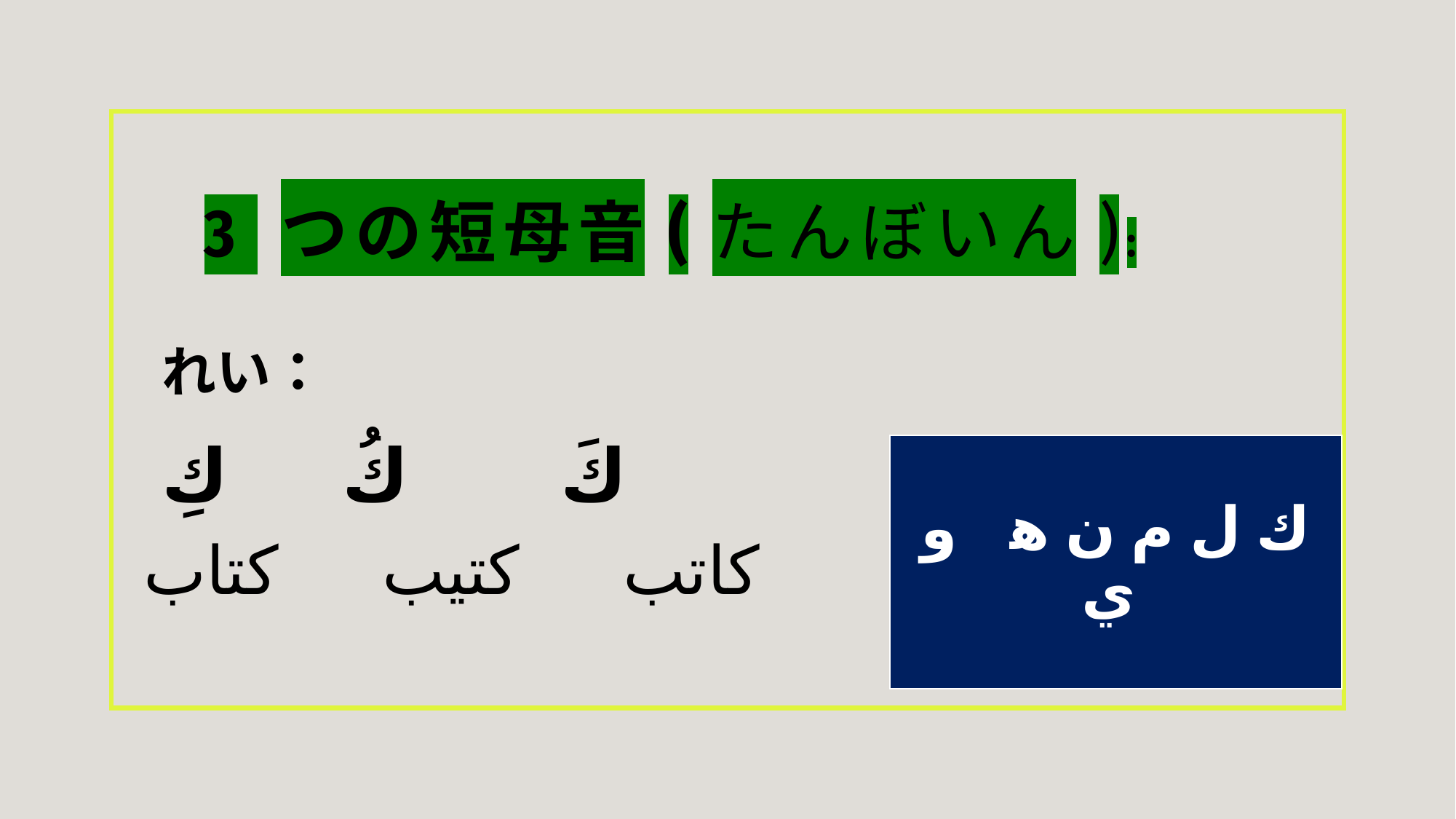

# 3 つの短母音(たんぼいん):
れい：
كَ        كُ      كِ

ك ل م ن هه و ي
كاتب      كتيب      كتاب